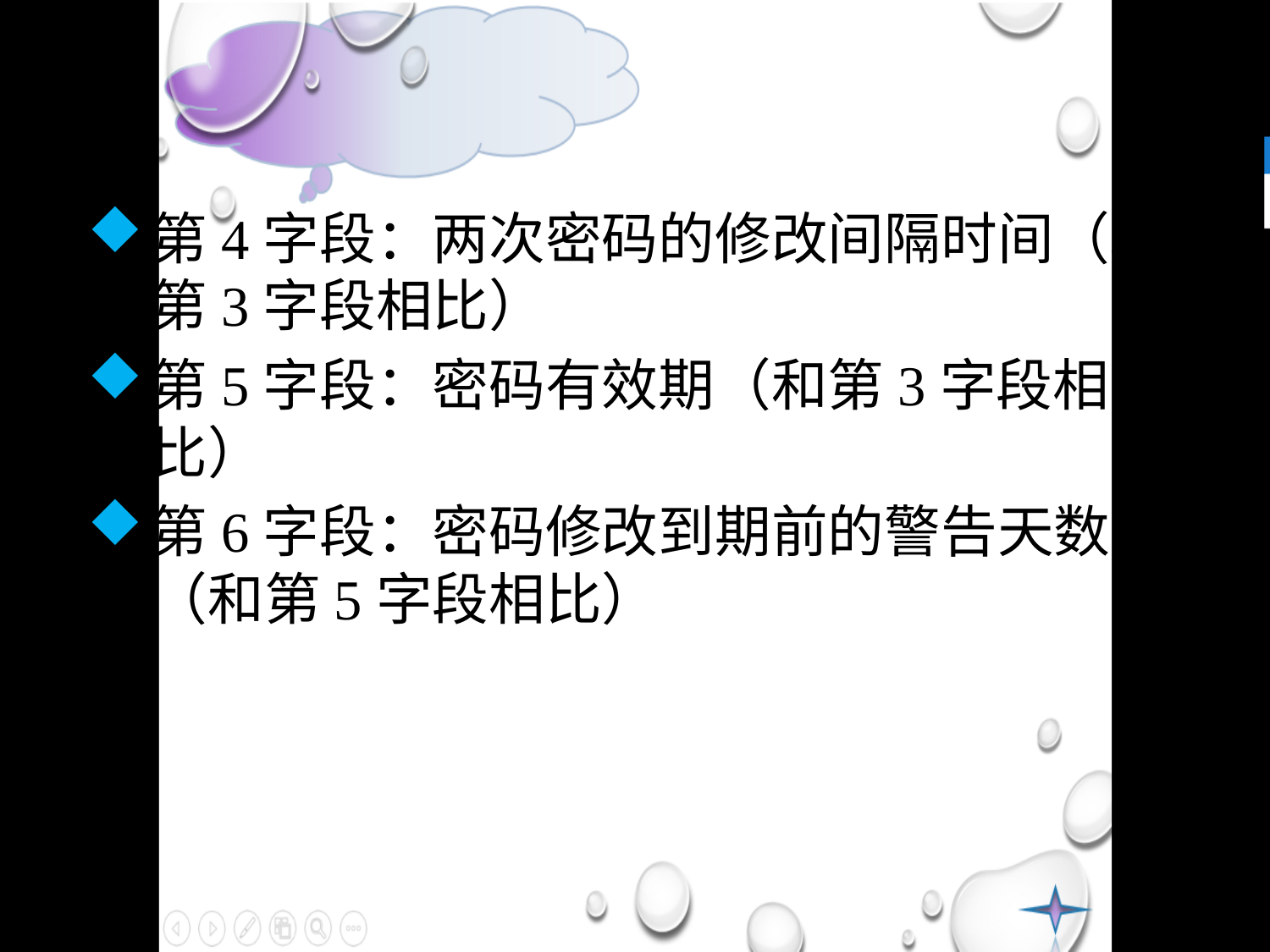

第4字段：两次密码的修改间隔时间（和第3字段相比）
第5字段：密码有效期（和第3字段相比）
第6字段：密码修改到期前的警告天数（和第5字段相比）